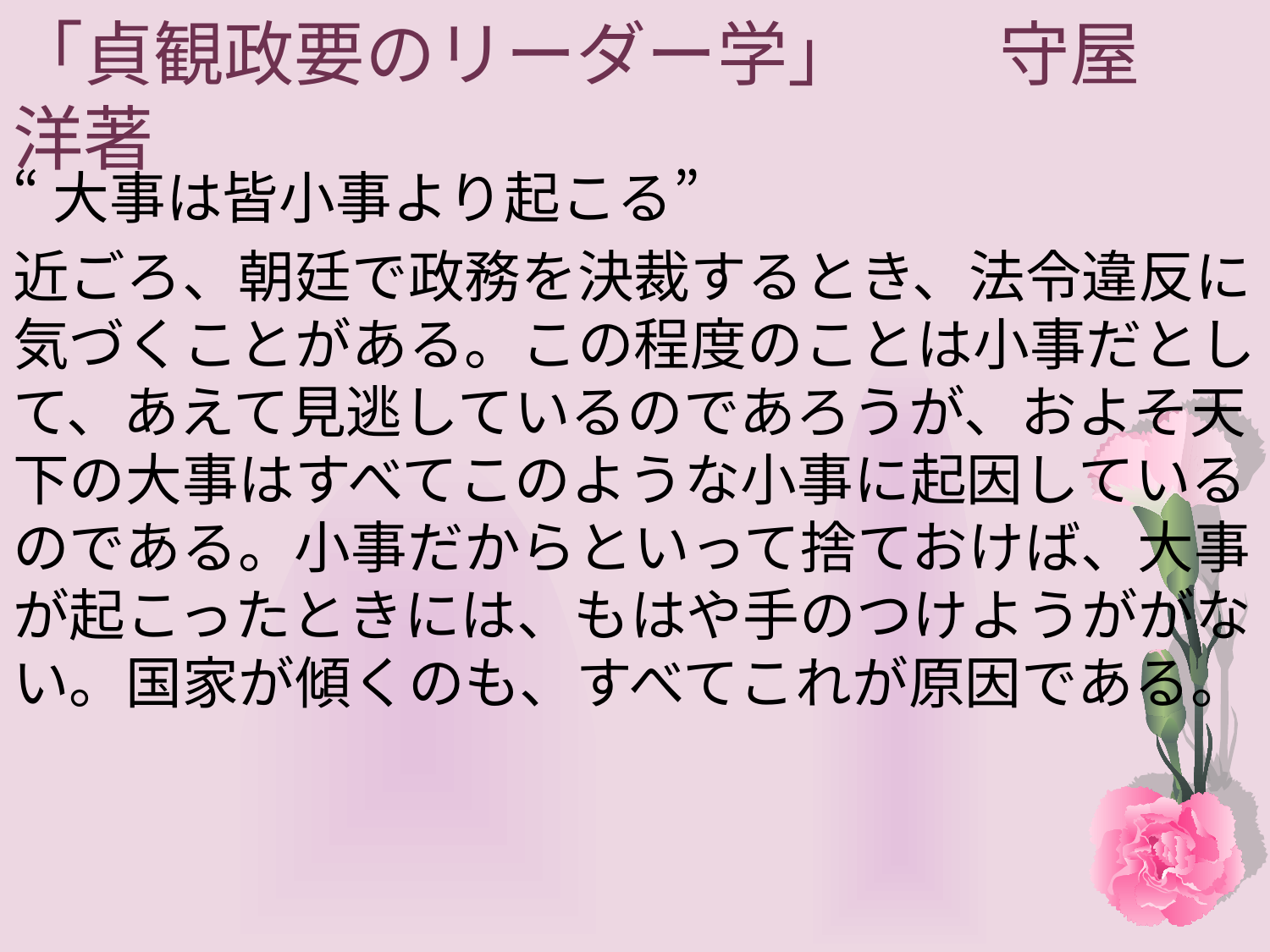

# 「貞観政要のリーダー学」　　守屋　洋著
“大事は皆小事より起こる”
近ごろ、朝廷で政務を決裁するとき、法令違反に気づくことがある。この程度のことは小事だとして、あえて見逃しているのであろうが、およそ天下の大事はすべてこのような小事に起因しているのである。小事だからといって捨ておけば、大事が起こったときには、もはや手のつけようががない。国家が傾くのも、すべてこれが原因である。